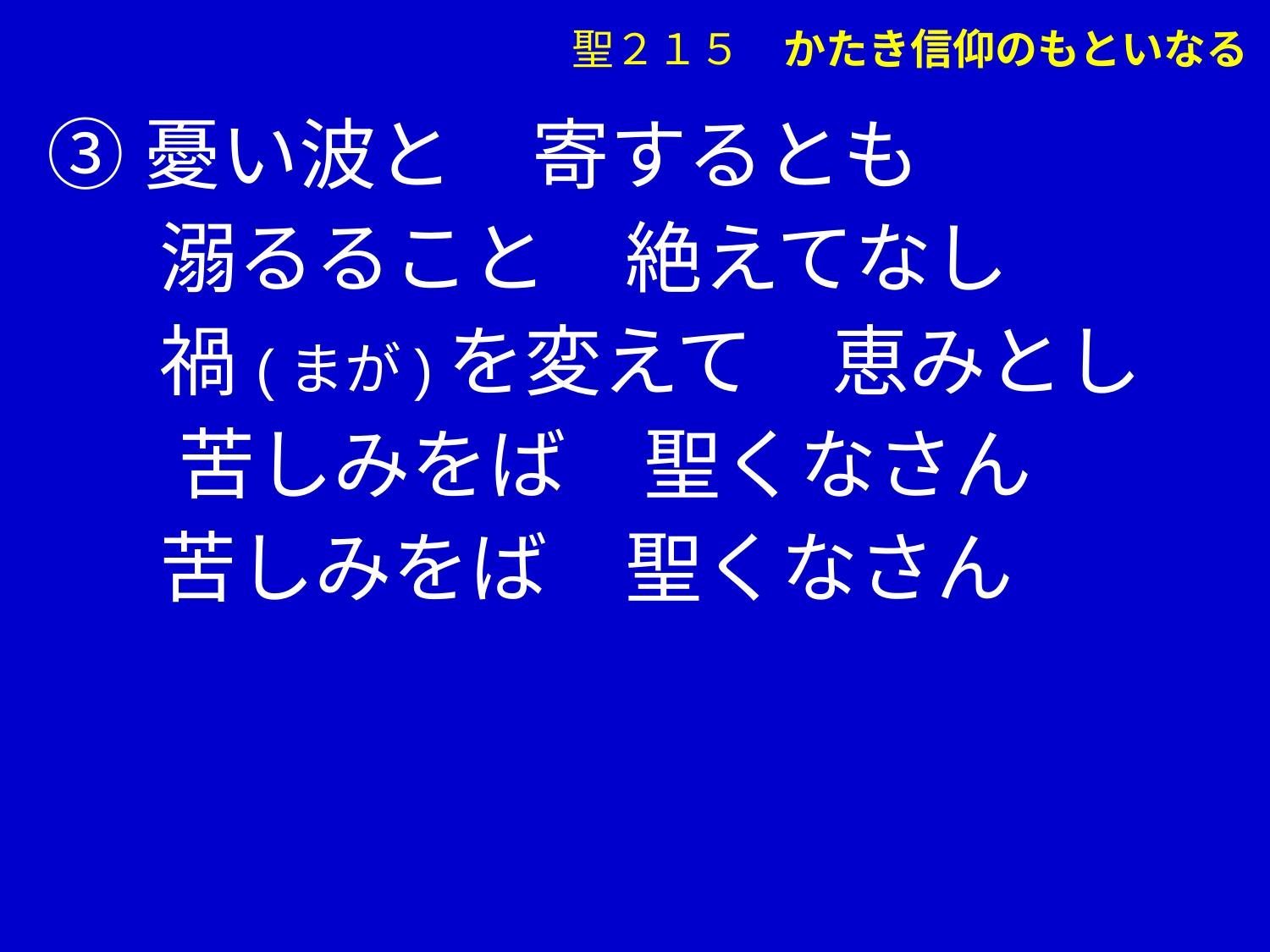

聖２１５　かたき信仰のもといなる
  ③憂い波と　寄するとも
　    溺るること　絶えてなし
　    禍(まが)を変えて　恵みとし
    　苦しみをば　聖くなさん
　    苦しみをば　聖くなさん